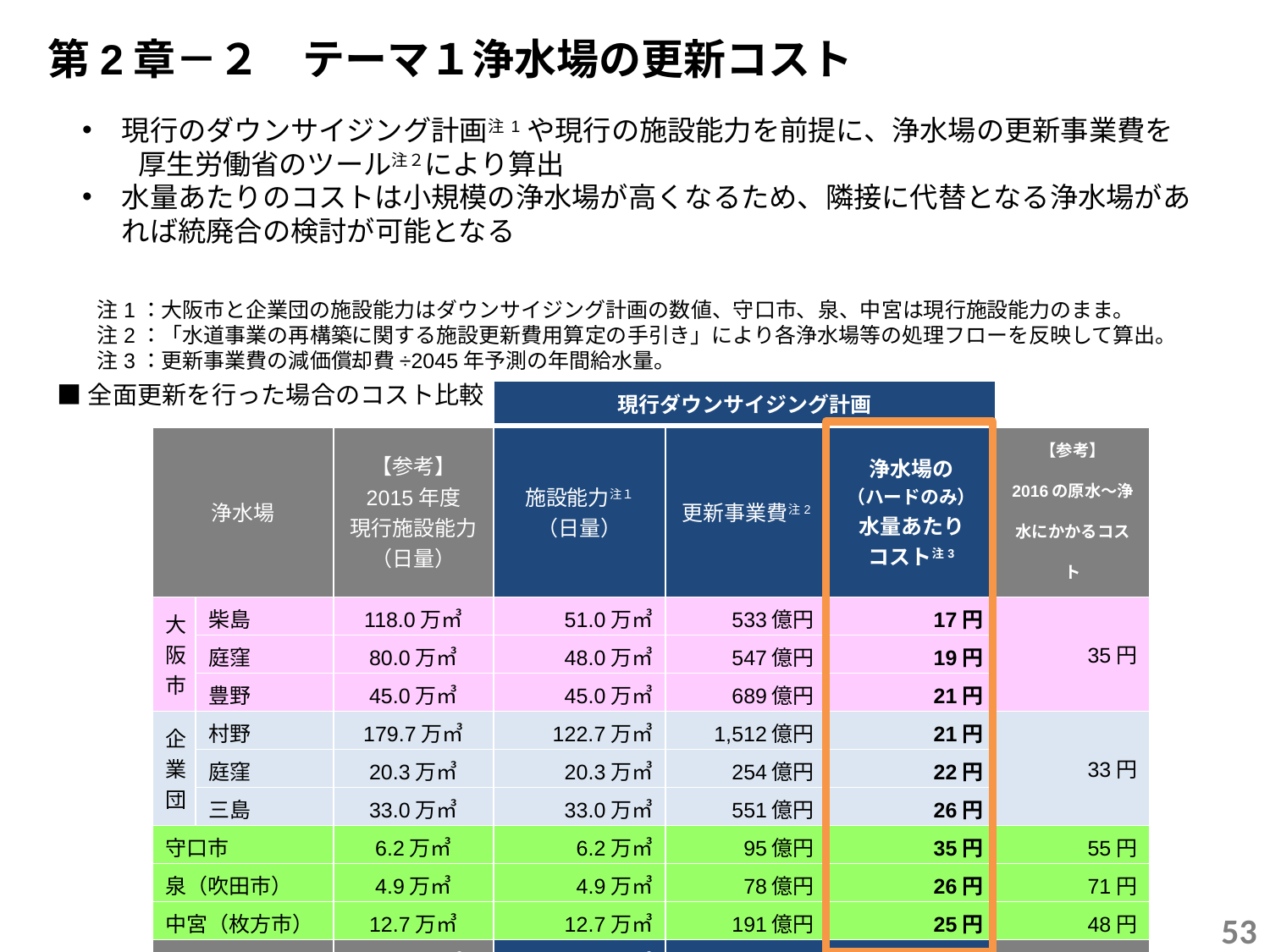

第2章－２　テーマ１浄水場の更新コスト
現行のダウンサイジング計画注1や現行の施設能力を前提に、浄水場の更新事業費を
　　厚生労働省のツール注２により算出
水量あたりのコストは小規模の浄水場が高くなるため、隣接に代替となる浄水場があれば統廃合の検討が可能となる
注1：大阪市と企業団の施設能力はダウンサイジング計画の数値、守口市、泉、中宮は現行施設能力のまま。
注2：「水道事業の再構築に関する施設更新費用算定の手引き」により各浄水場等の処理フローを反映して算出。
注3：更新事業費の減価償却費÷2045年予測の年間給水量。
■全面更新を行った場合のコスト比較
|  |  |  | 現行ダウンサイジング計画 |  |  |  |
| --- | --- | --- | --- | --- | --- | --- |
| 浄水場 |  | 【参考】 2015年度 現行施設能力 （日量） | 施設能力注１ （日量） | 更新事業費注2 | 浄水場の （ハードのみ） 水量あたり コスト注3 | 【参考】 2016の原水～浄水にかかるコスト (維持管理費含む） |
| 大阪市 | 柴島 | 118.0万㎥ | 51.0万㎥ | 533億円 | 17円 | 35円 |
|  | 庭窪 | 80.0万㎥ | 48.0万㎥ | 547億円 | 19円 |  |
|  | 豊野 | 45.0万㎥ | 45.0万㎥ | 689億円 | 21円 |  |
| 企業団 | 村野 | 179.7万㎥ | 122.7万㎥ | 1,512億円 | 21円 | 33円 |
|  | 庭窪 | 20.3万㎥ | 20.3万㎥ | 254億円 | 22円 |  |
|  | 三島 | 33.0万㎥ | 33.0万㎥ | 551億円 | 26円 |  |
| 守口市 |  | 6.2万㎥ | 6.2万㎥ | 95億円 | 35円 | 55円 |
| 泉（吹田市） |  | 4.9万㎥ | 4.9万㎥ | 78億円 | 26円 | 71円 |
| 中宮（枚方市） |  | 12.7万㎥ | 12.7万㎥ | 191億円 | 25円 | 48円 |
| 合 計 |  | 499.9万㎥ | 343.9万㎥ | 4,451億円 | 21円 |  |

53